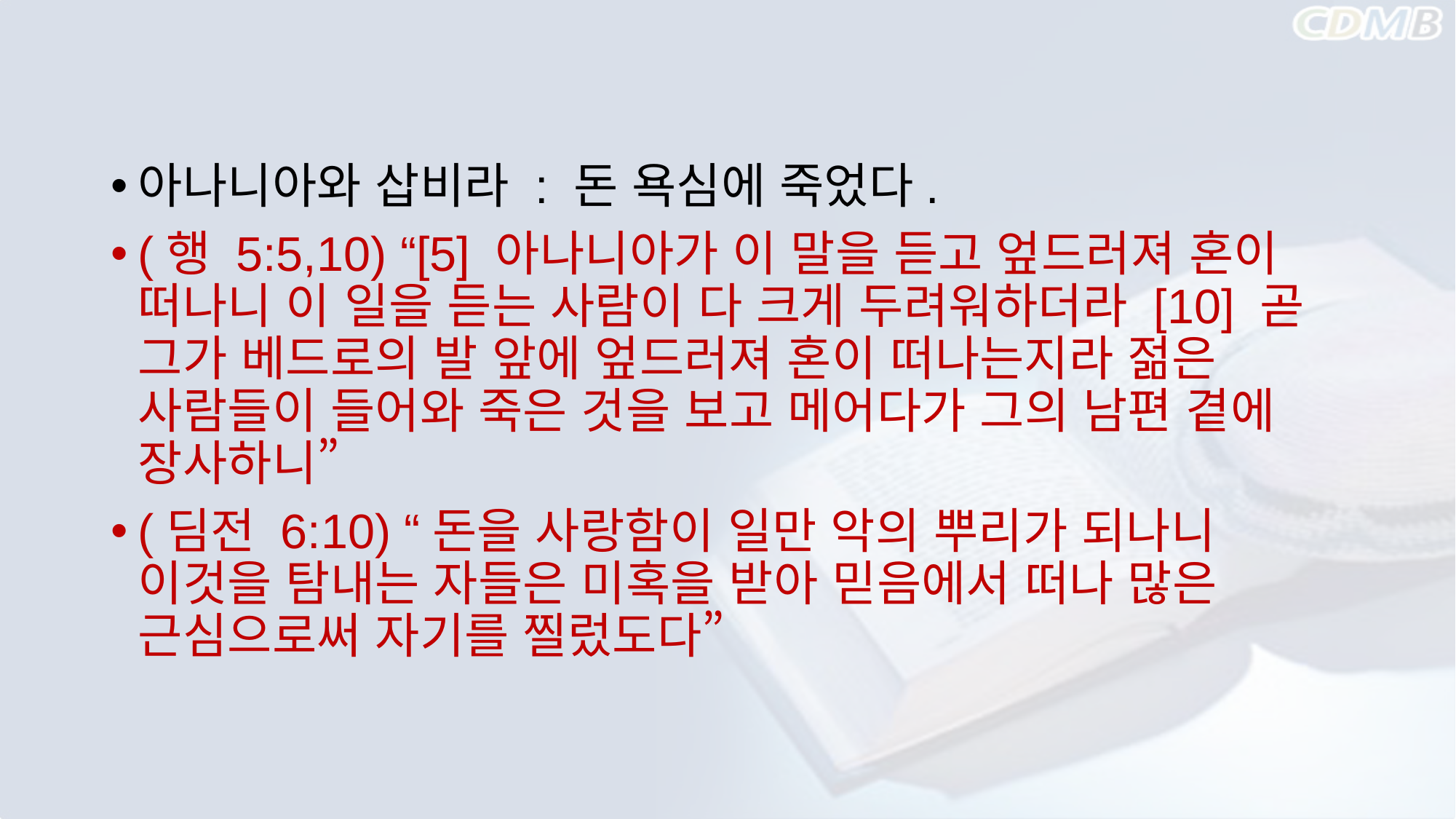

#
아나니아와 삽비라 : 돈 욕심에 죽었다.
(행 5:5,10) “[5] 아나니아가 이 말을 듣고 엎드러져 혼이 떠나니 이 일을 듣는 사람이 다 크게 두려워하더라 [10] 곧 그가 베드로의 발 앞에 엎드러져 혼이 떠나는지라 젊은 사람들이 들어와 죽은 것을 보고 메어다가 그의 남편 곁에 장사하니”
(딤전 6:10) “돈을 사랑함이 일만 악의 뿌리가 되나니 이것을 탐내는 자들은 미혹을 받아 믿음에서 떠나 많은 근심으로써 자기를 찔렀도다”